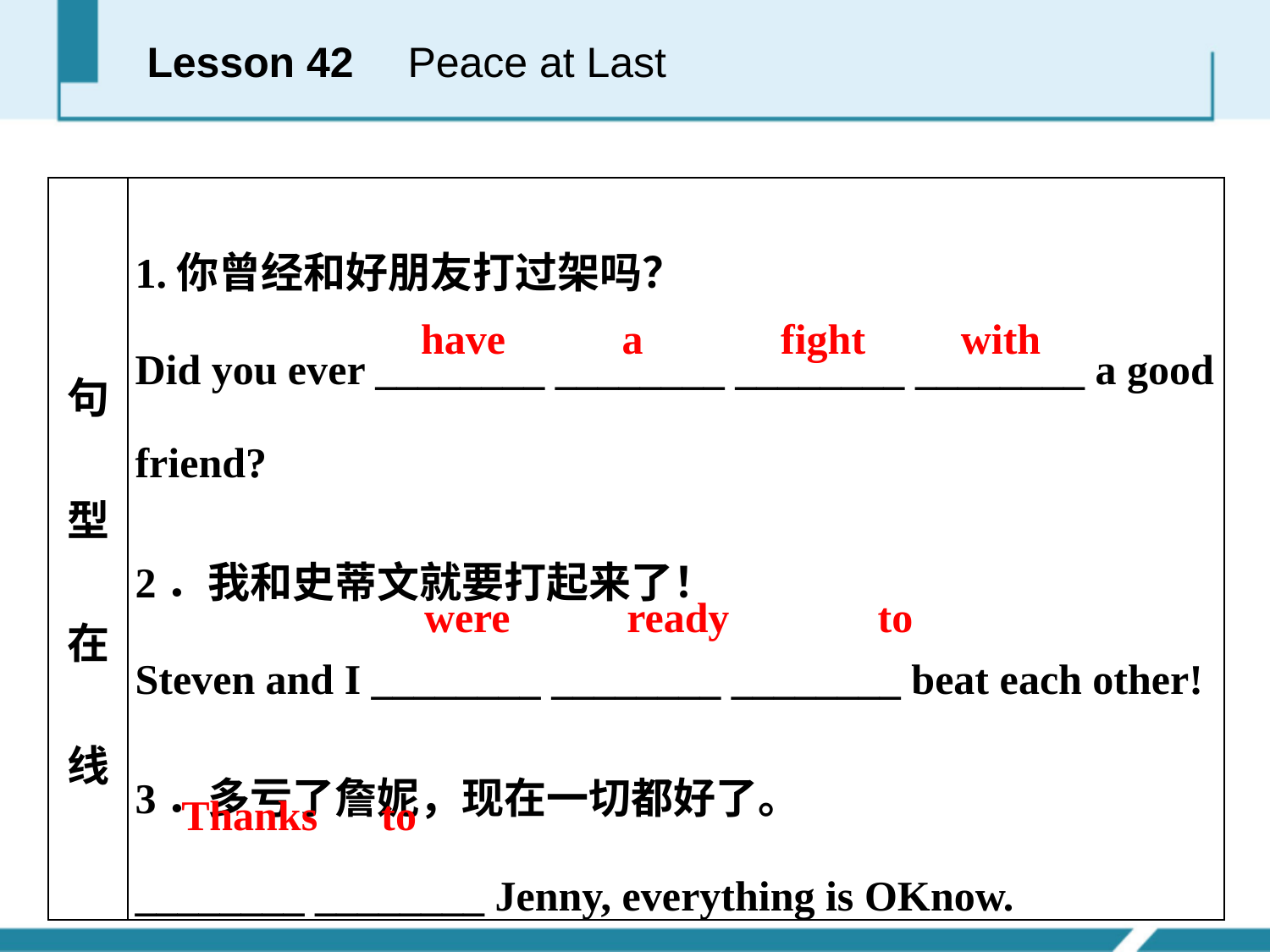

Lesson 42   Peace at Last
| 句型在线 | 1.你曾经和好朋友打过架吗？ Did you ever \_\_\_\_\_\_\_\_ \_\_\_\_\_\_\_\_ \_\_\_\_\_\_\_\_ \_\_\_\_\_\_\_\_ a good friend? 2．我和史蒂文就要打起来了！ Steven and I \_\_\_\_\_\_\_\_ \_\_\_\_\_\_\_\_ \_\_\_\_\_\_\_\_ beat each other! 3．多亏了詹妮，现在一切都好了。 \_\_\_\_\_\_\_\_ \_\_\_\_\_\_\_\_ Jenny, everything is OKnow. |
| --- | --- |
have           a             fight         with
were           ready              to
Thanks      to